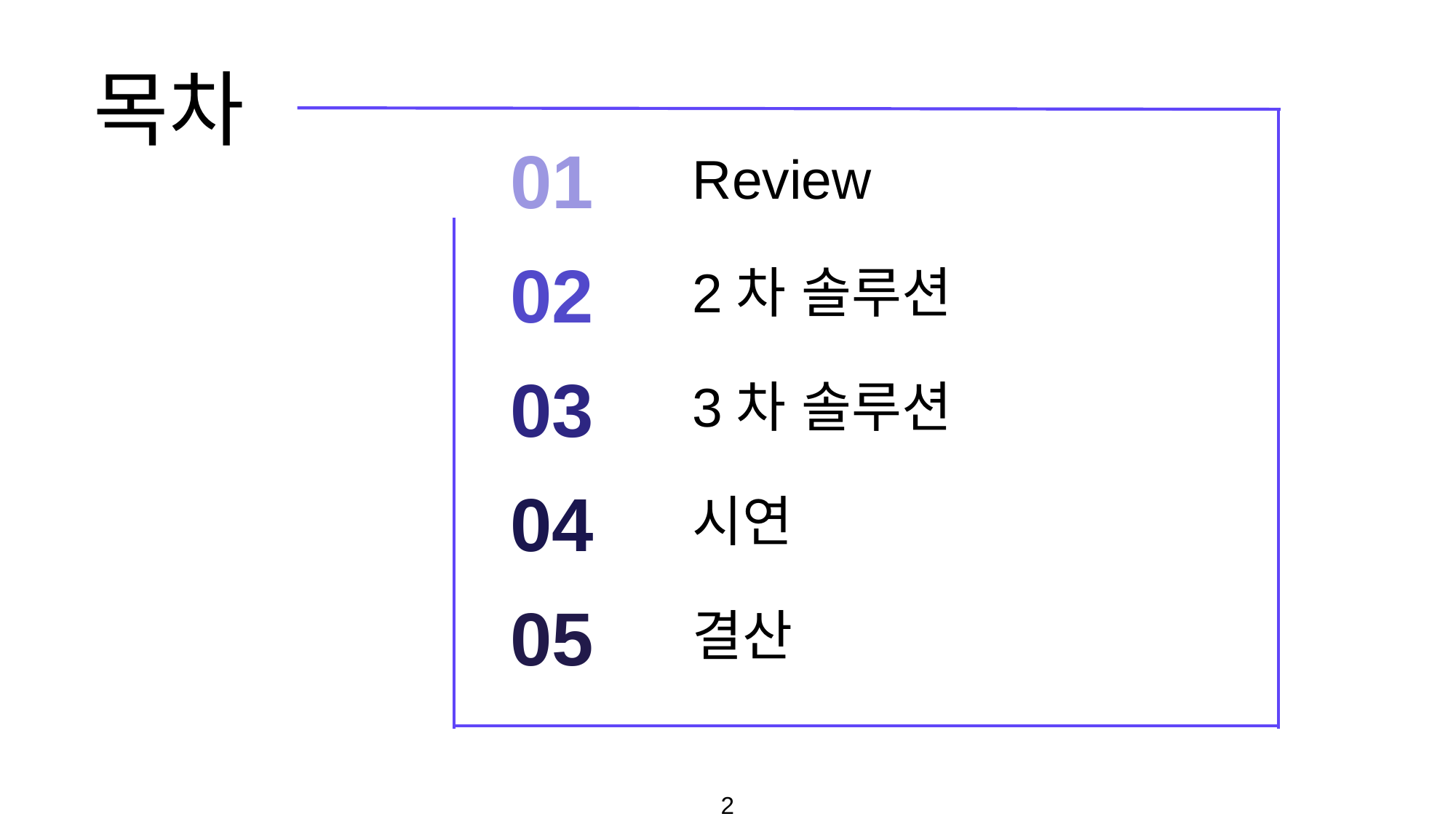

목차
01
Review
02
2차 솔루션
03
3차 솔루션
04
시연
05
결산
2